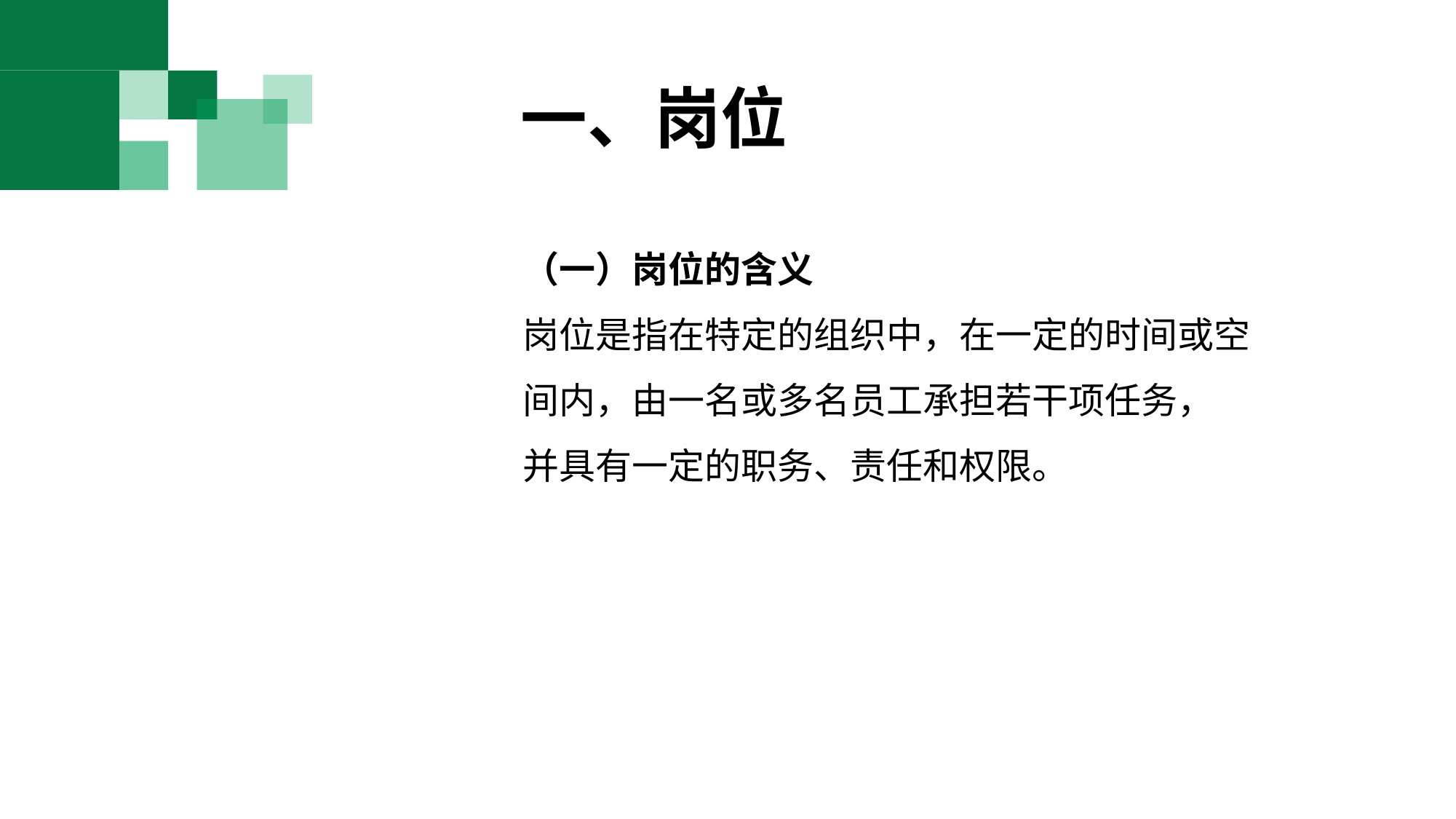

二、学业规划的特点是什么？
一、岗位

（一）岗位的含义
岗位是指在特定的组织中，在一定的时间或空间内，由一名或多名员工承担若干项任务， 并具有一定的职务、责任和权限。